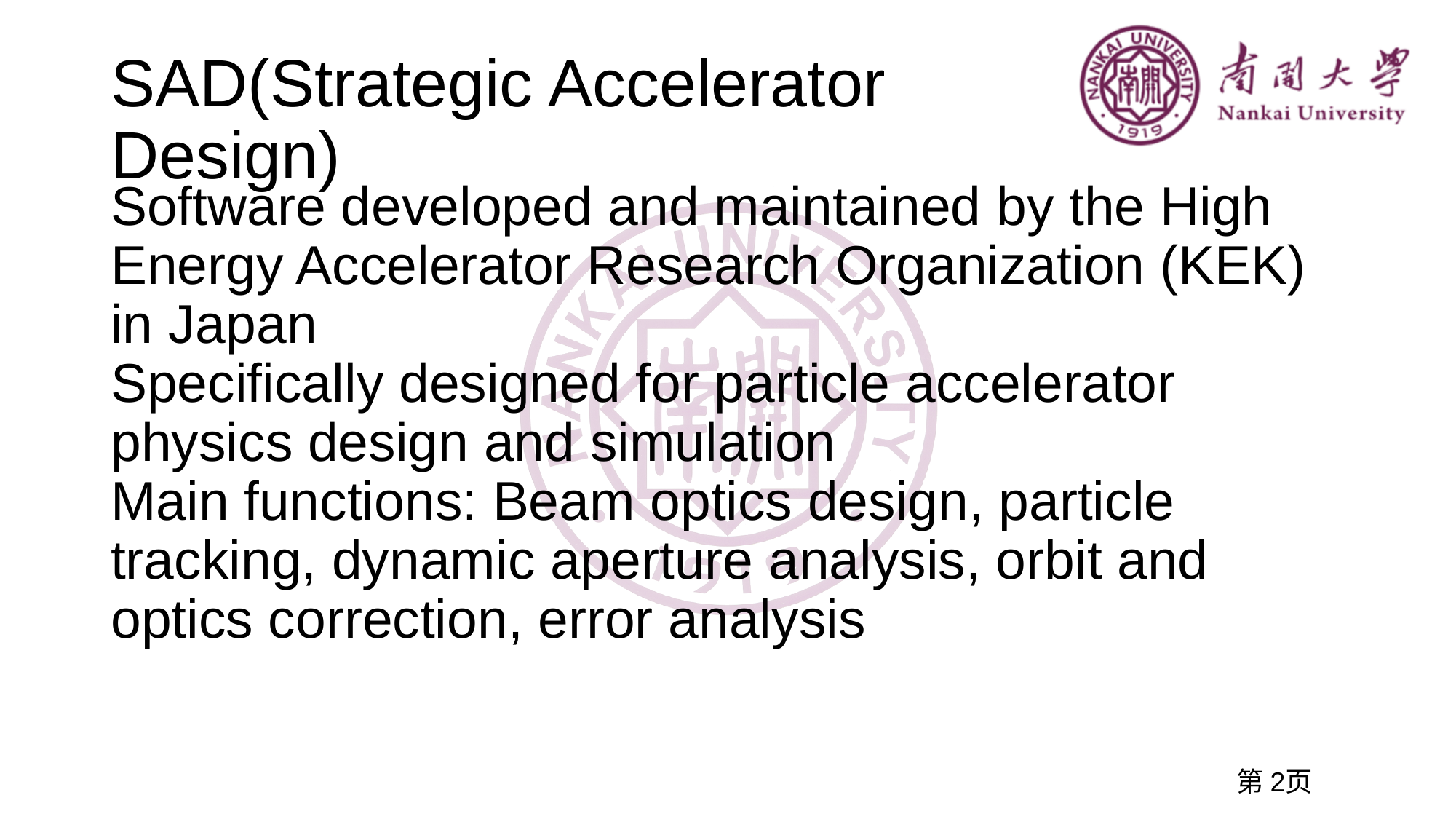

# SAD(Strategic Accelerator Design)
Software developed and maintained by the High Energy Accelerator Research Organization (KEK) in Japan
Specifically designed for particle accelerator physics design and simulation
Main functions: Beam optics design, particle tracking, dynamic aperture analysis, orbit and optics correction, error analysis
第2页